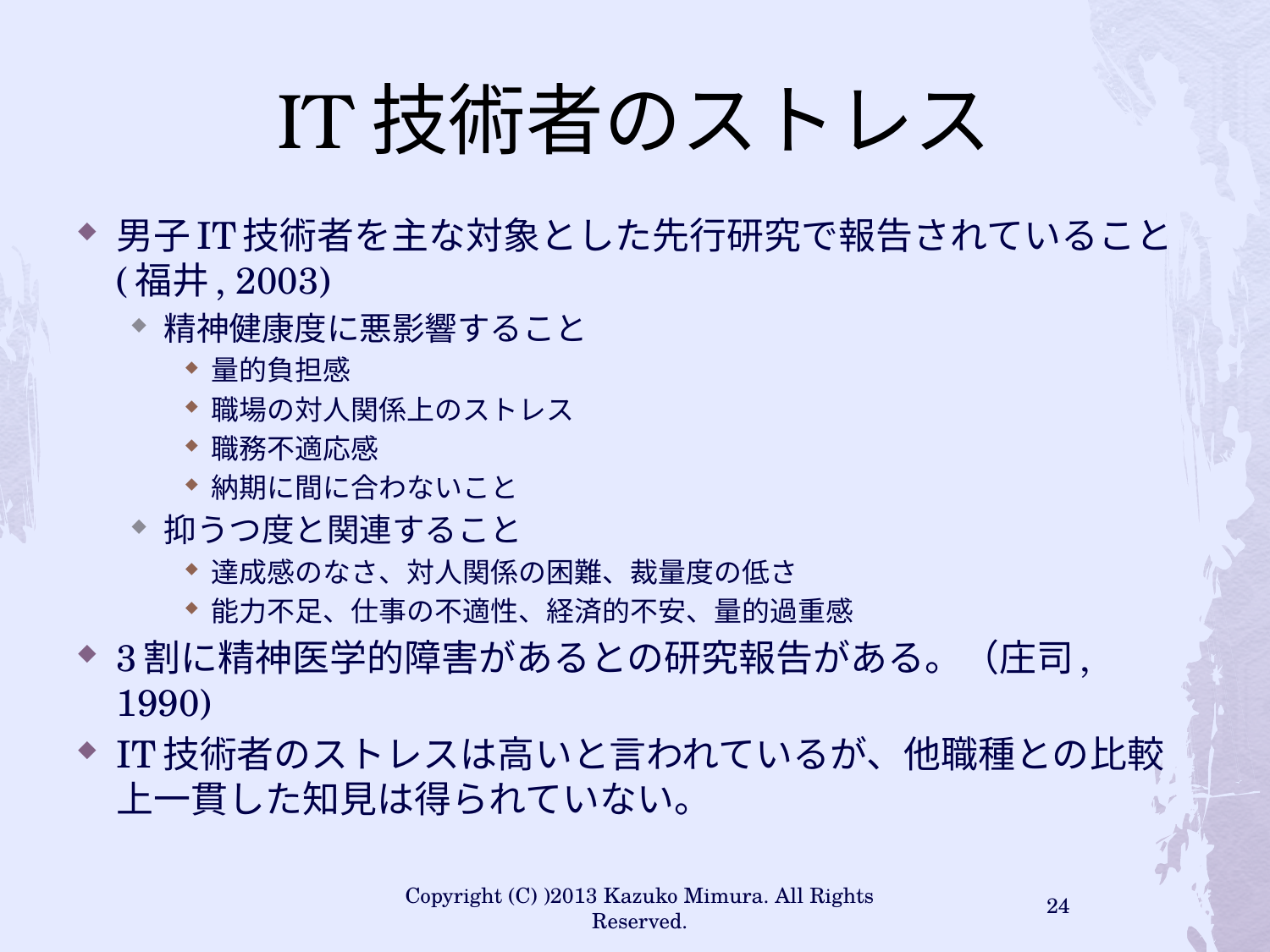

# IT技術者のストレス
男子IT技術者を主な対象とした先行研究で報告されていること(福井, 2003)
精神健康度に悪影響すること
量的負担感
職場の対人関係上のストレス
職務不適応感
納期に間に合わないこと
抑うつ度と関連すること
達成感のなさ、対人関係の困難、裁量度の低さ
能力不足、仕事の不適性、経済的不安、量的過重感
3割に精神医学的障害があるとの研究報告がある。（庄司, 1990)
IT技術者のストレスは高いと言われているが、他職種との比較上一貫した知見は得られていない。

Copyright (C) )2013 Kazuko Mimura. All Rights Reserved.
24